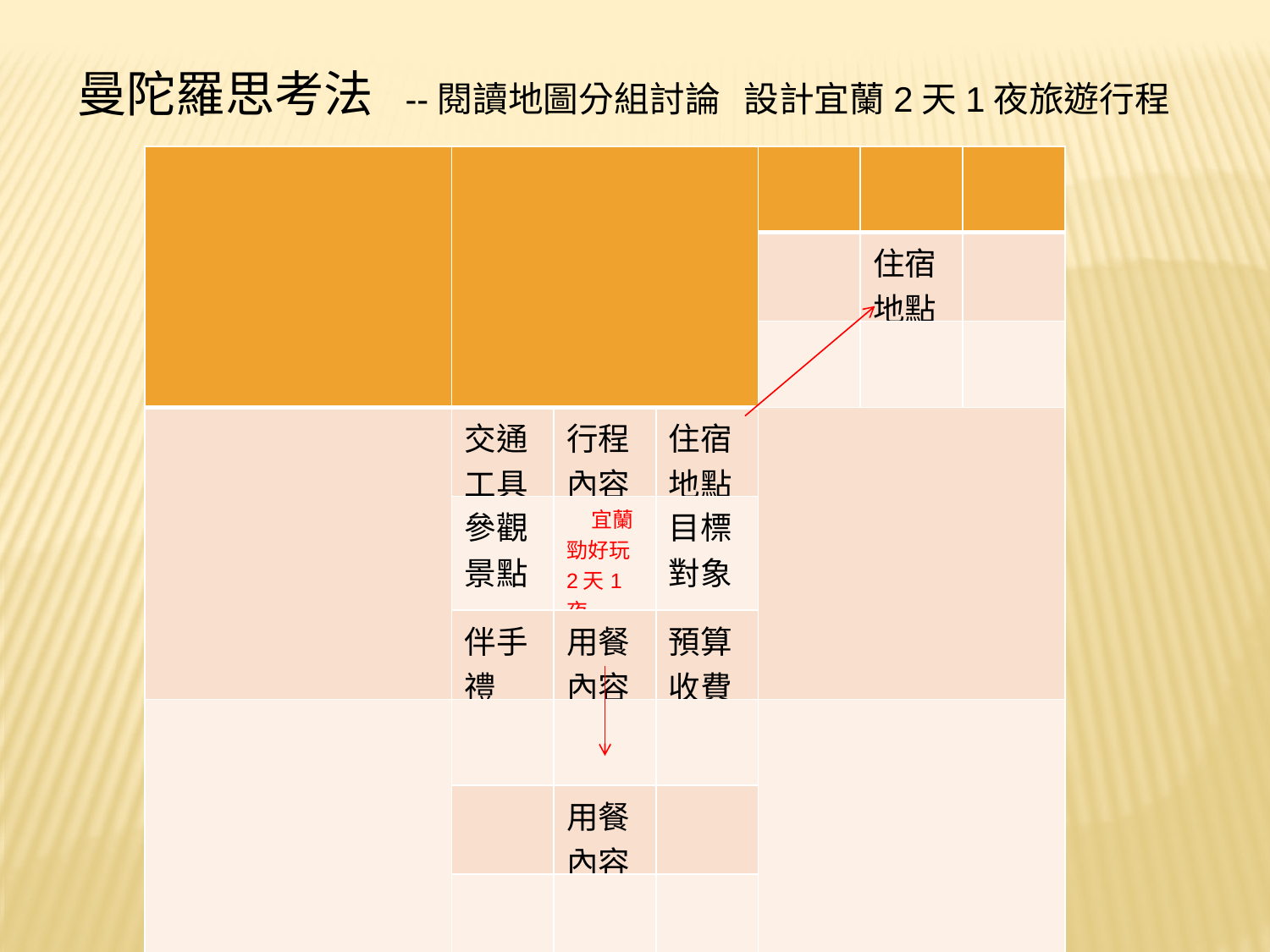

曼陀羅思考法   --閱讀地圖分組討論   設計宜蘭2天1夜旅遊行程
|  |  |  |  |  |  |  |
| --- | --- | --- | --- | --- | --- | --- |
|  |  |  |  |  | 住宿地點 |  |
|  |  |  |  |  |  |  |
|  | 交通工具 | 行程內容 | 住宿地點 |  |  |  |
|  | 參觀景點 | 宜蘭勁好玩 2天1夜 | 目標對象 |  |  |  |
|  | 伴手禮 | 用餐內容 | 預算 收費 |  |  |  |
|  |  |  |  |  |  |  |
|  |  | 用餐內容 |  |  |  |  |
|  |  |  |  |  |  |  |